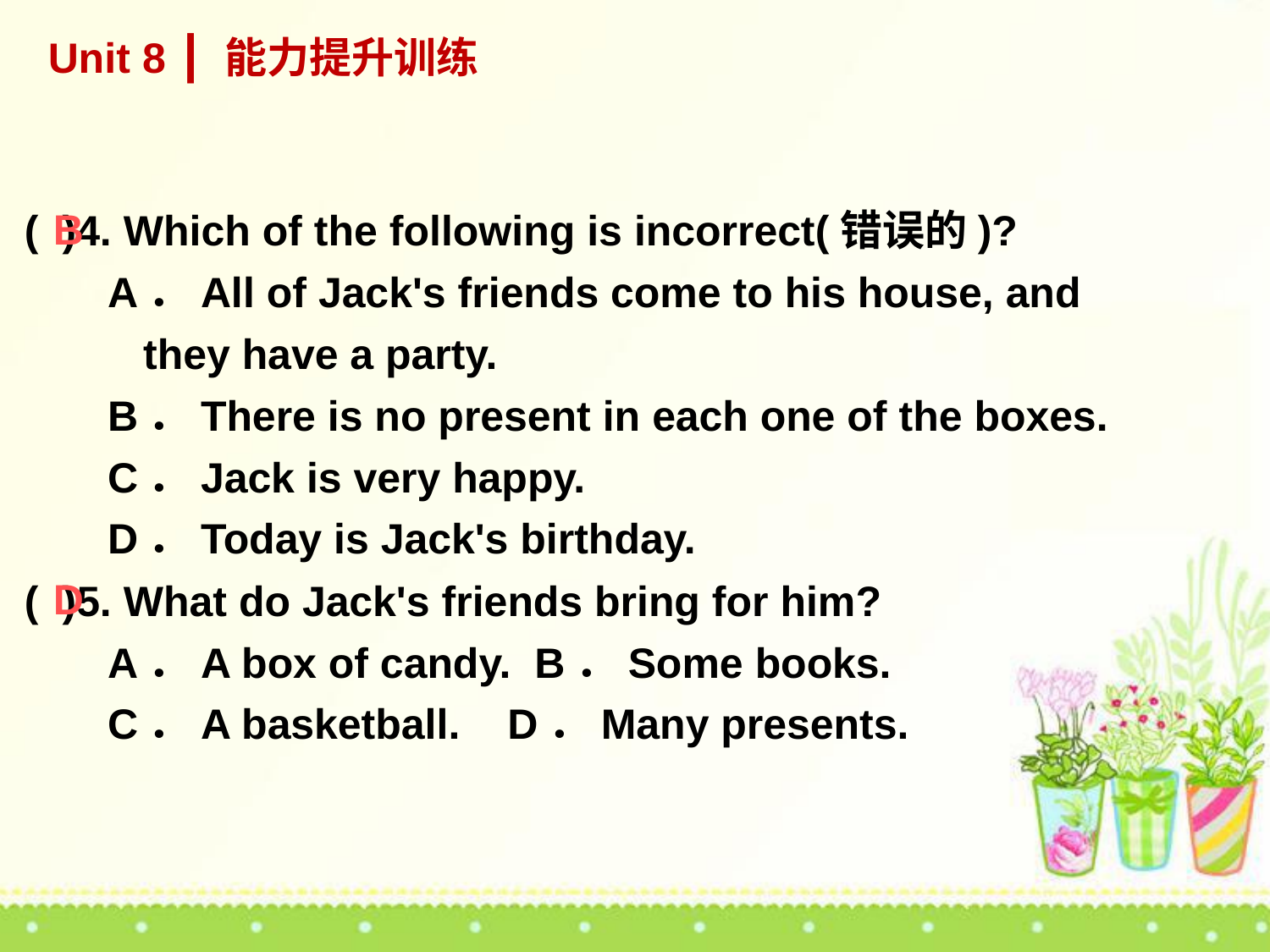

Unit 8 ┃ 能力提升训练
(  )4. Which of the following is incorrect(错误的)?
       A．All of Jack's friends come to his house, and
          they have a party.
       B．There is no present in each one of the boxes.
       C．Jack is very happy.
       D．Today is Jack's birthday.
(  )5. What do Jack's friends bring for him?
       A．A box of candy.  B．Some books.
       C．A basketball.    D．Many presents.
B
D